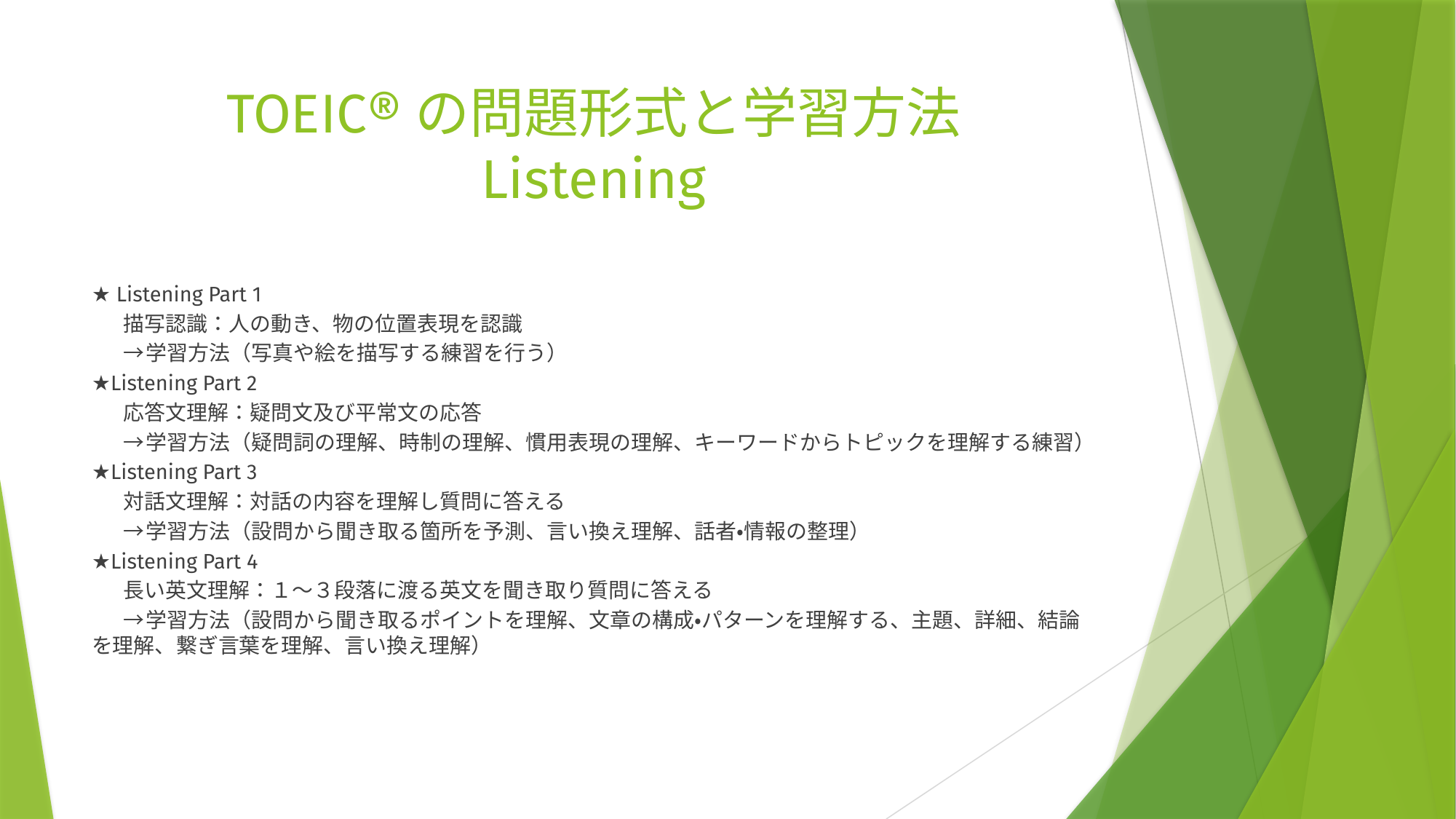

# TOEIC®の問題形式と学習方法 Listening
★ Listening Part 1
	描写認識：人の動き、物の位置表現を認識
	→学習方法（写真や絵を描写する練習を行う）
★Listening Part 2
	応答文理解：疑問文及び平常文の応答
	→学習方法（疑問詞の理解、時制の理解、慣用表現の理解、キーワードからトピックを理解する練習）
★Listening Part 3
	対話文理解：対話の内容を理解し質問に答える
	→学習方法（設問から聞き取る箇所を予測、言い換え理解、話者・情報の整理）
★Listening Part 4
	長い英文理解：１〜３段落に渡る英文を聞き取り質問に答える
	→学習方法（設問から聞き取るポイントを理解、文章の構成・パターンを理解する、主題、詳細、結論を理解、繋ぎ	言葉を理解、言い換え理解）